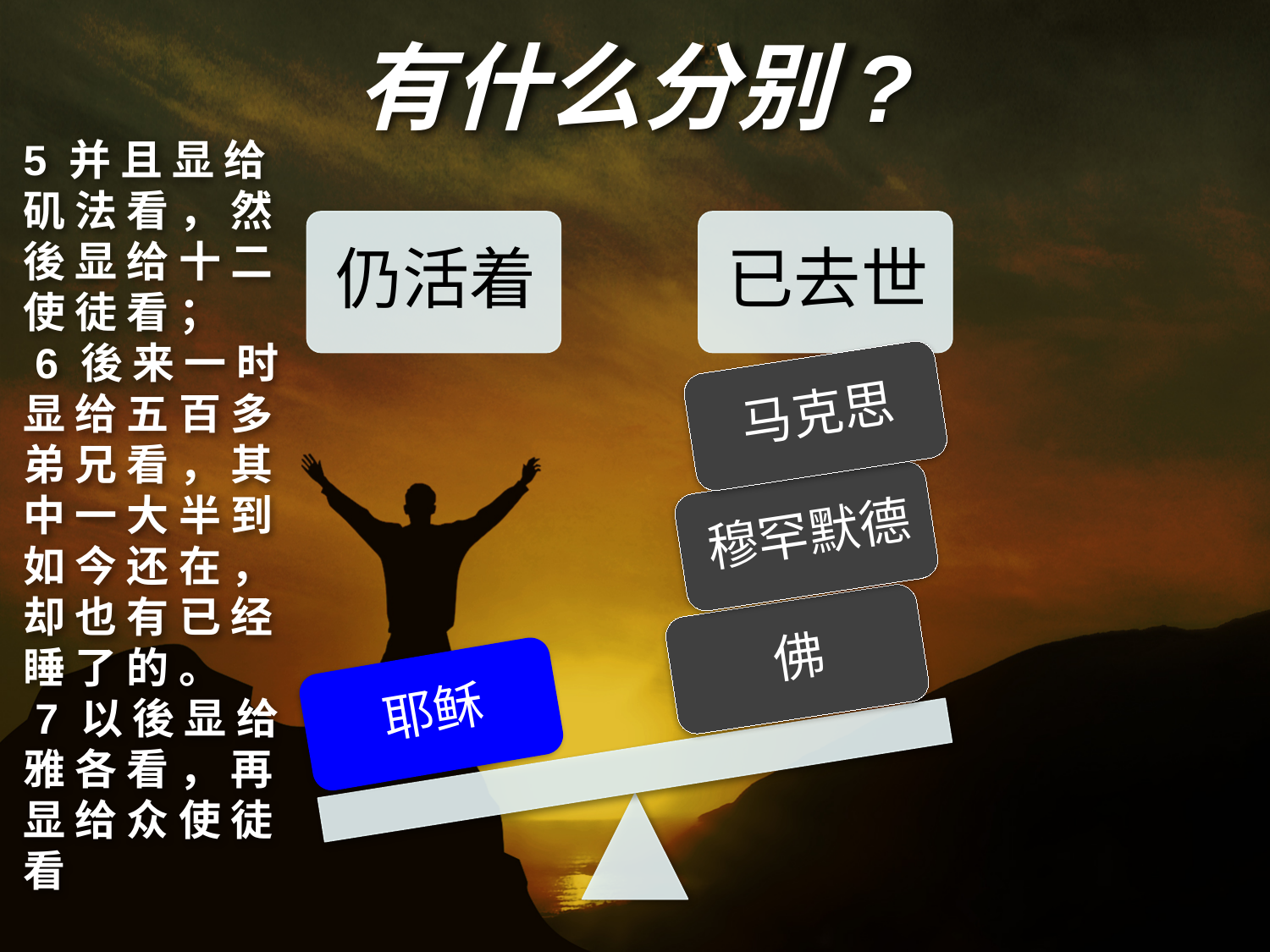

# 有什么分别?
5 并 且 显 给 矶 法 看 ， 然 後 显 给 十 二 使 徒 看 ；
 6 後 来 一 时 显 给 五 百 多 弟 兄 看 ， 其 中 一 大 半 到 如 今 还 在 ， 却 也 有 已 经 睡 了 的 。
 7 以 後 显 给 雅 各 看 ， 再 显 给 众 使 徒 看
已去世
仍活着
佛
穆罕默德
马克思
耶稣